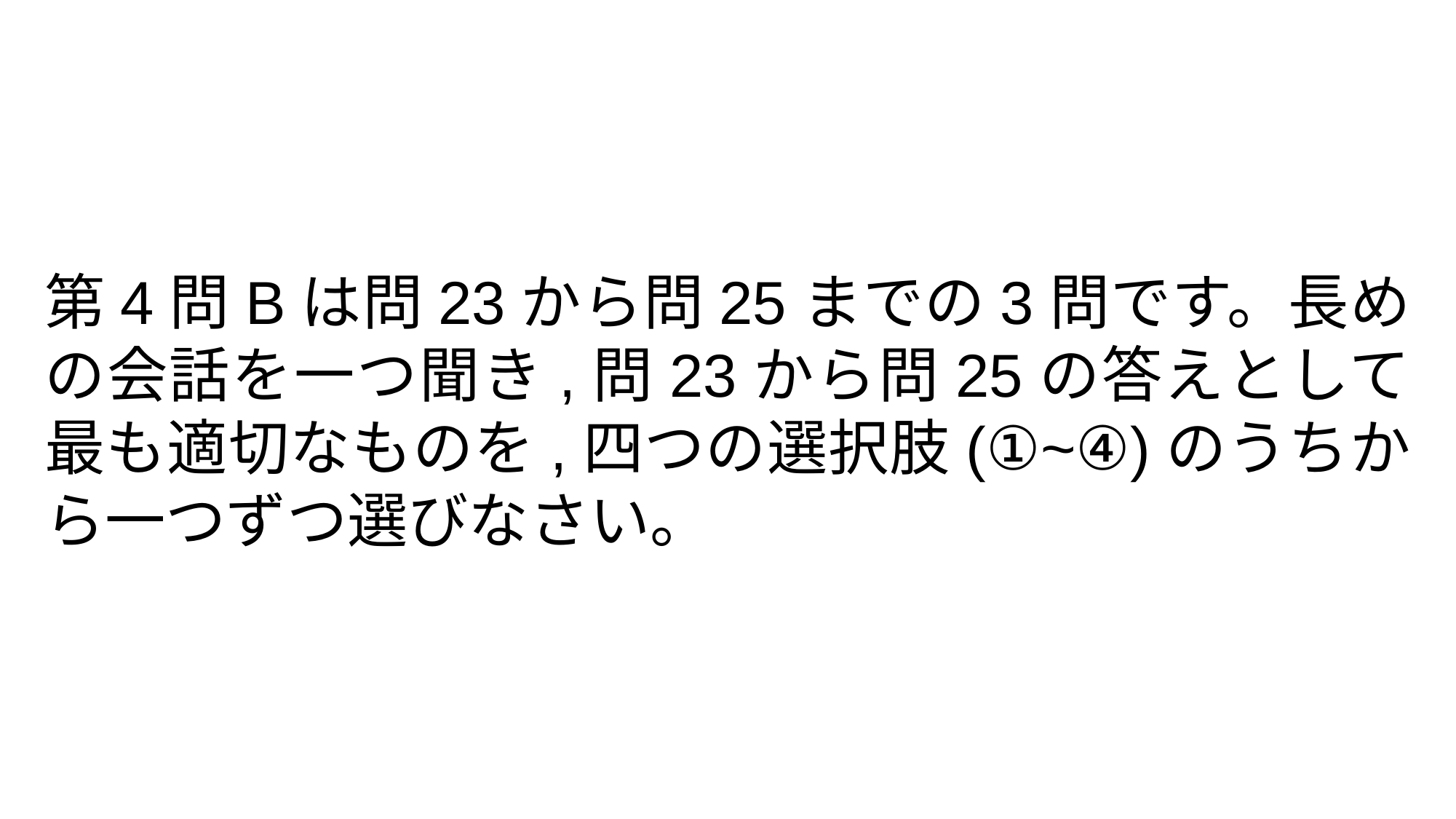

第4問Bは問23から問25までの3問です。長めの会話を一つ聞き,問23から問25の答えとして最も適切なものを,四つの選択肢(①~④)のうちから一つずつ選びなさい。